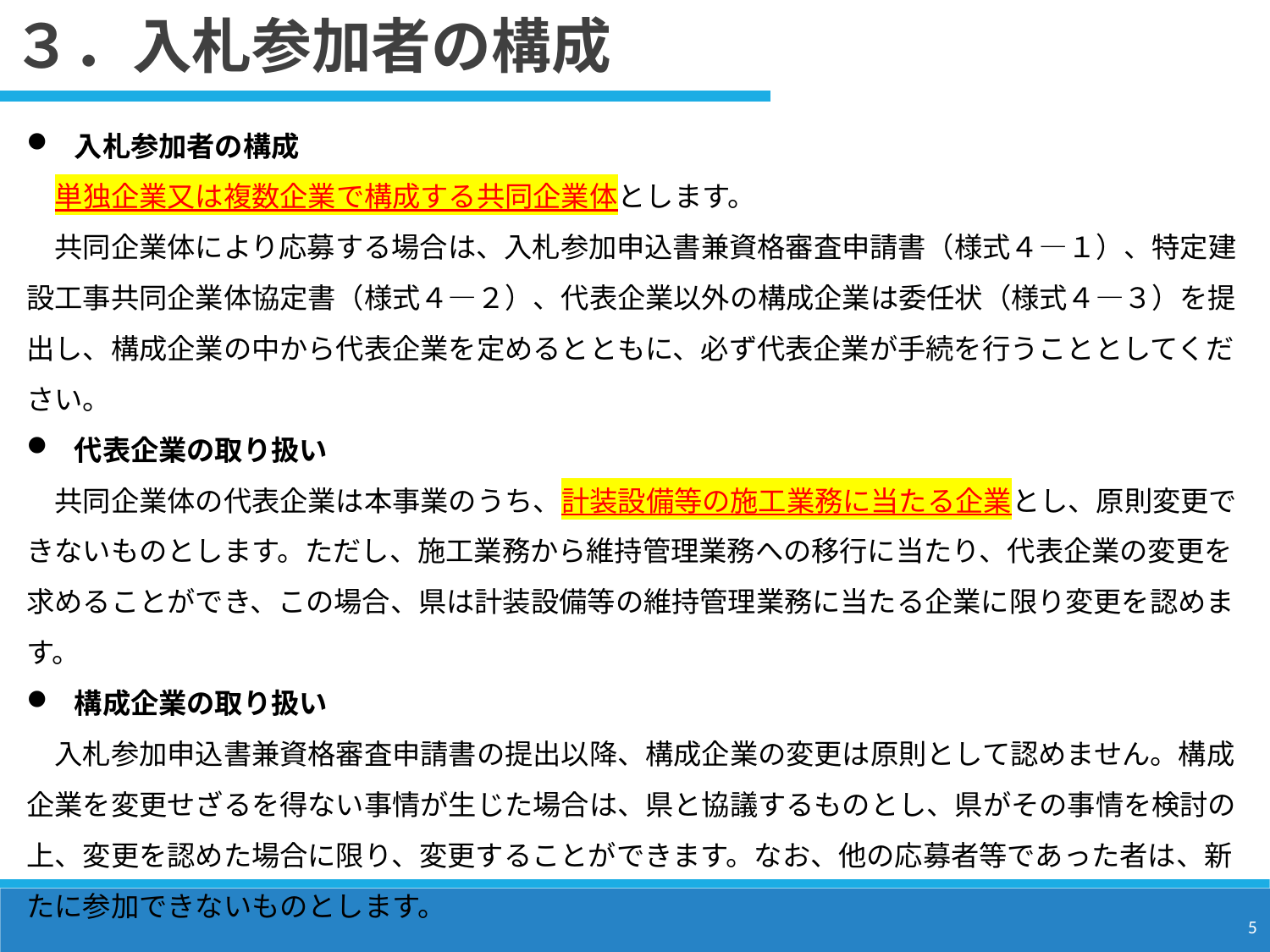

３．入札参加者の構成
入札参加者の構成
　単独企業又は複数企業で構成する共同企業体とします。
　共同企業体により応募する場合は、入札参加申込書兼資格審査申請書（様式４―１）、特定建設工事共同企業体協定書（様式４―２）、代表企業以外の構成企業は委任状（様式４―３）を提出し、構成企業の中から代表企業を定めるとともに、必ず代表企業が手続を行うこととしてください。
代表企業の取り扱い
　共同企業体の代表企業は本事業のうち、計装設備等の施工業務に当たる企業とし、原則変更できないものとします。ただし、施工業務から維持管理業務への移行に当たり、代表企業の変更を求めることができ、この場合、県は計装設備等の維持管理業務に当たる企業に限り変更を認めます。
構成企業の取り扱い
　入札参加申込書兼資格審査申請書の提出以降、構成企業の変更は原則として認めません。構成企業を変更せざるを得ない事情が生じた場合は、県と協議するものとし、県がその事情を検討の上、変更を認めた場合に限り、変更することができます。なお、他の応募者等であった者は、新たに参加できないものとします。
5